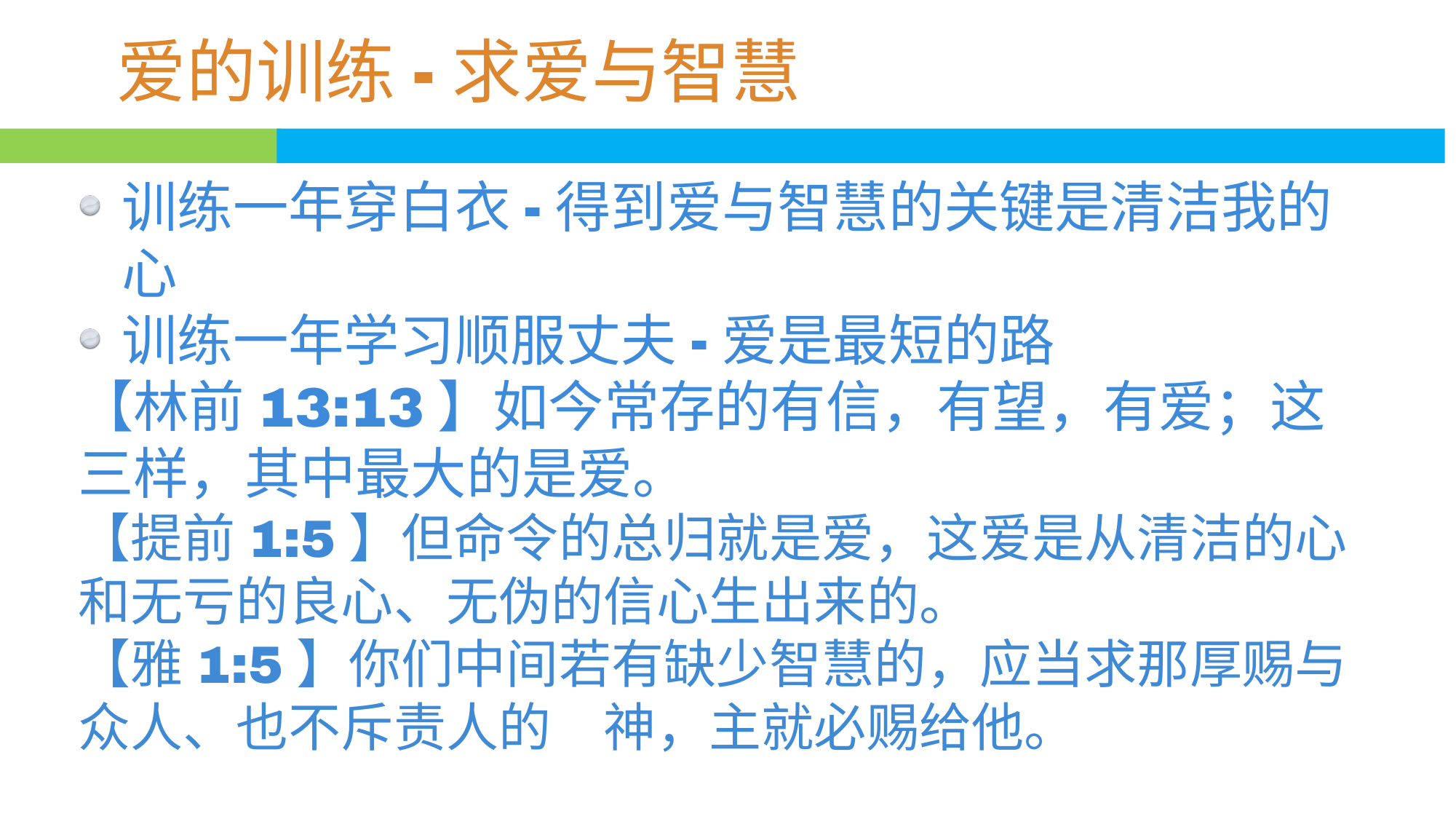

爱的训练-求爱与智慧

训练一年穿白衣-得到爱与智慧的关键是清洁我的心
训练一年学习顺服丈夫-爱是最短的路
【林前13:13】如今常存的有信，有望，有爱；这三样，其中最大的是爱。
【提前1:5】但命令的总归就是爱，这爱是从清洁的心和无亏的良心、无伪的信心生出来的。
【雅1:5】你们中间若有缺少智慧的，应当求那厚赐与众人、也不斥责人的　神，主就必赐给他。